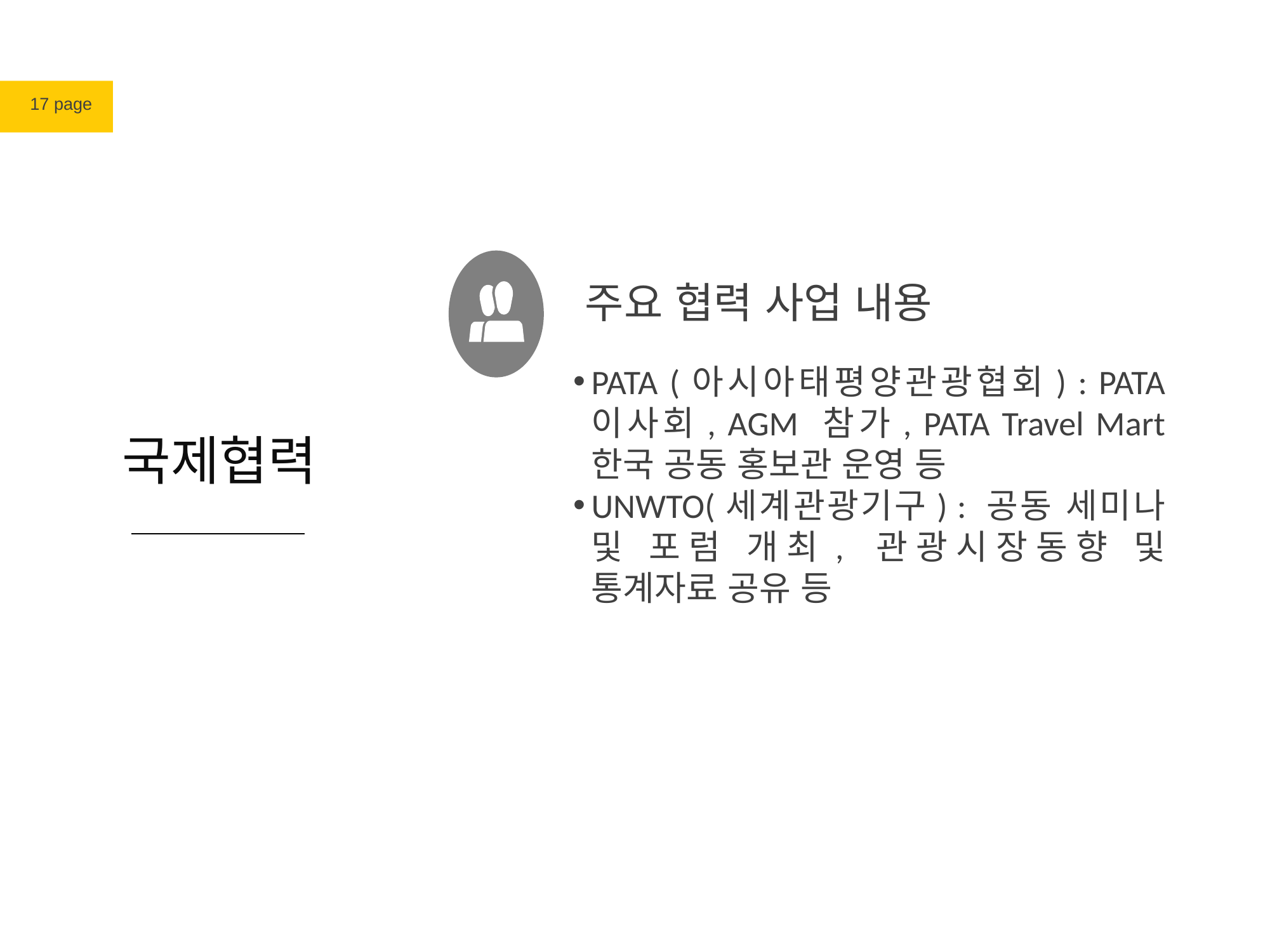

17 page

주요 협력 사업 내용
PATA (아시아태평양관광협회) : PATA 이사회, AGM 참가, PATA Travel Mart 한국 공동 홍보관 운영 등
UNWTO(세계관광기구) : 공동 세미나 및 포럼 개최, 관광시장동향 및 통계자료 공유 등
국제협력